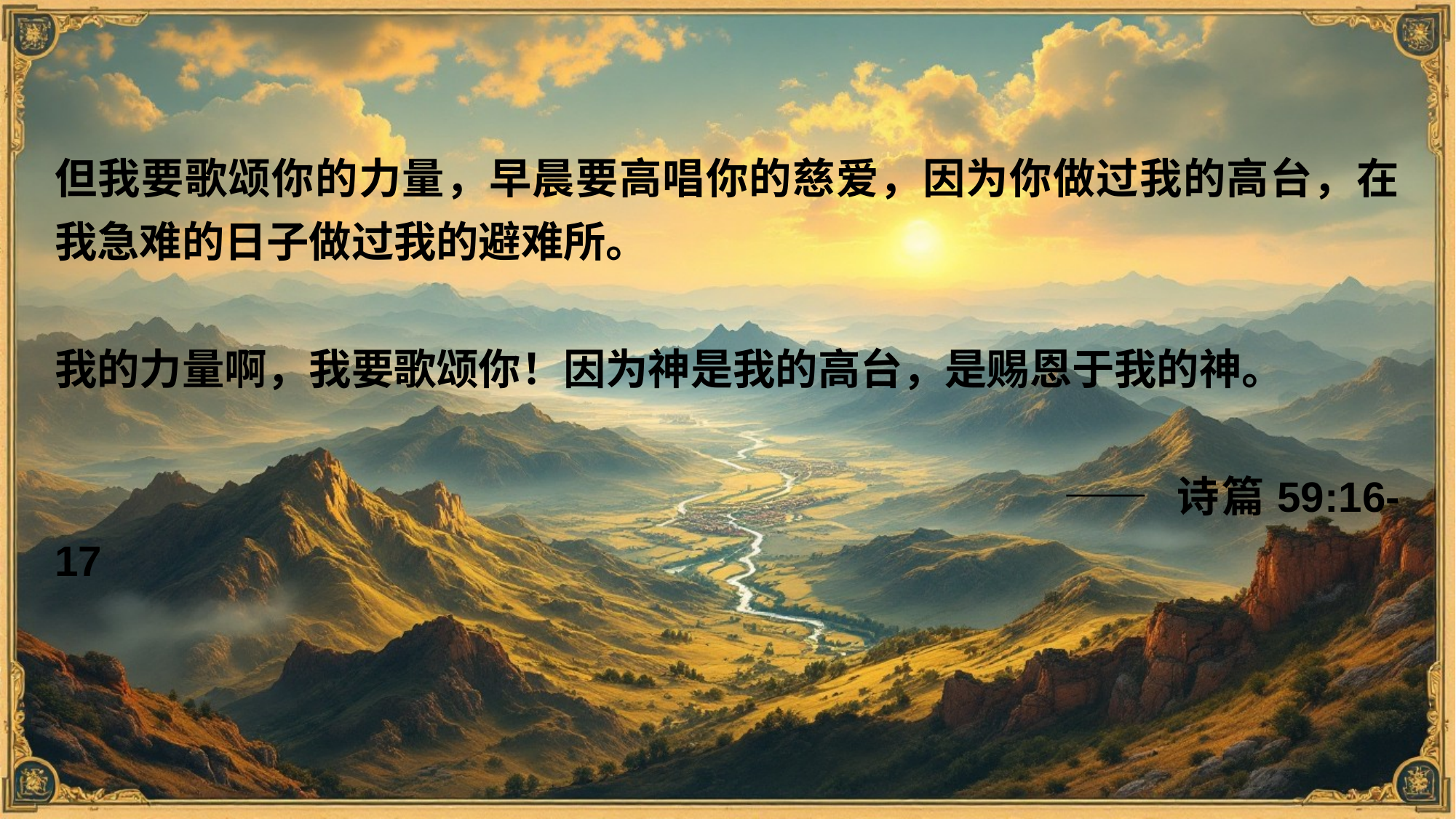

但我要歌颂你的力量，早晨要高唱你的慈爱，因为你做过我的高台，在我急难的日子做过我的避难所。

我的力量啊，我要歌颂你！因为神是我的高台，是赐恩于我的神。

									—— 诗篇59:16-17